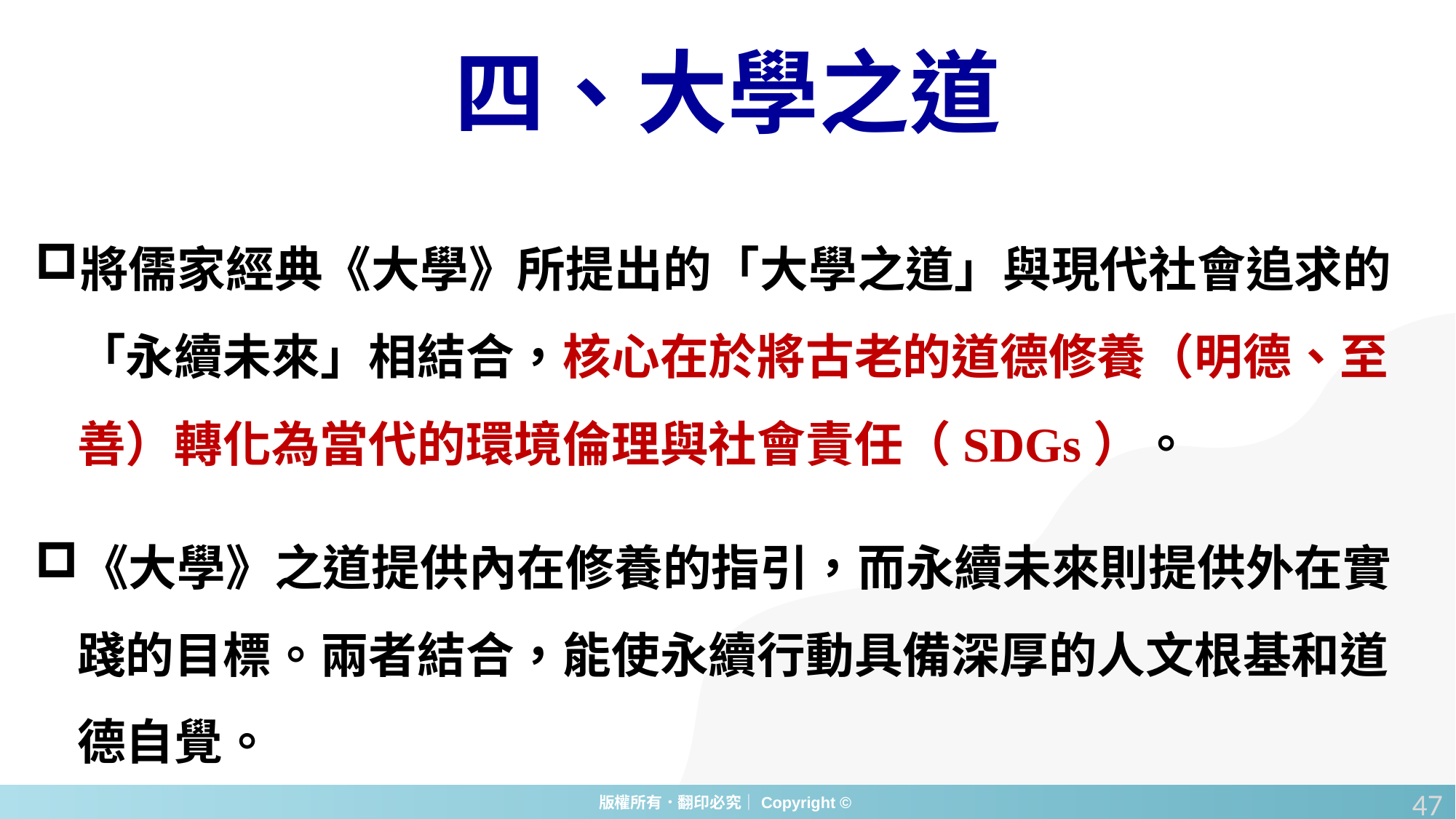

# 四、大學之道
將儒家經典《大學》所提出的「大學之道」與現代社會追求的「永續未來」相結合，核心在於將古老的道德修養（明德、至善）轉化為當代的環境倫理與社會責任（SDGs）。
《大學》之道提供內在修養的指引，而永續未來則提供外在實踐的目標。兩者結合，能使永續行動具備深厚的人文根基和道德自覺。
47